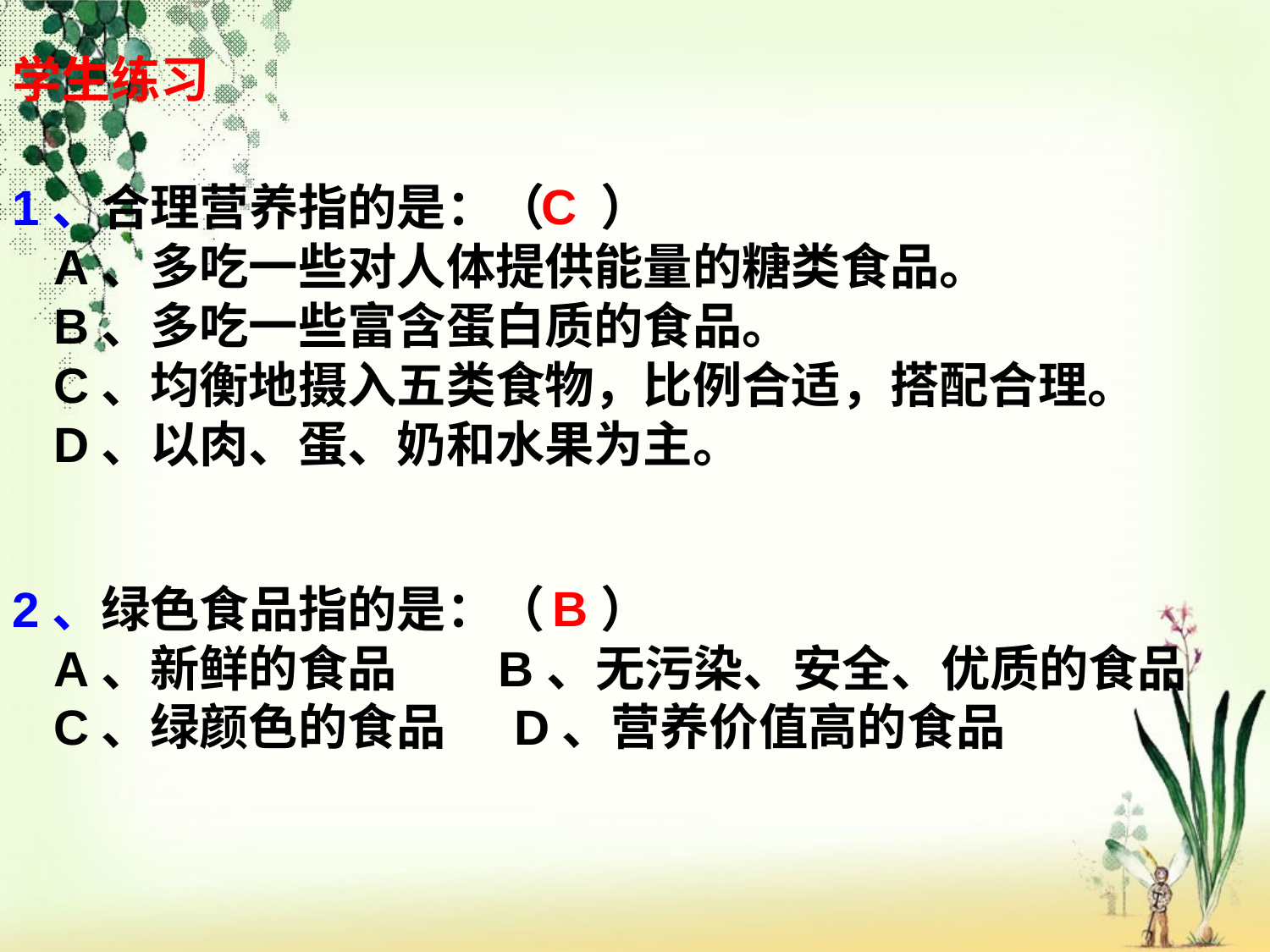

学生练习
1、合理营养指的是：（     ）
   A、多吃一些对人体提供能量的糖类食品。
   B、多吃一些富含蛋白质的食品。
   C、均衡地摄入五类食物，比例合适，搭配合理。
   D、以肉、蛋、奶和水果为主。
C
2、绿色食品指的是：（     ）
   A、新鲜的食品        B、无污染、安全、优质的食品
   C、绿颜色的食品     D、营养价值高的食品
B